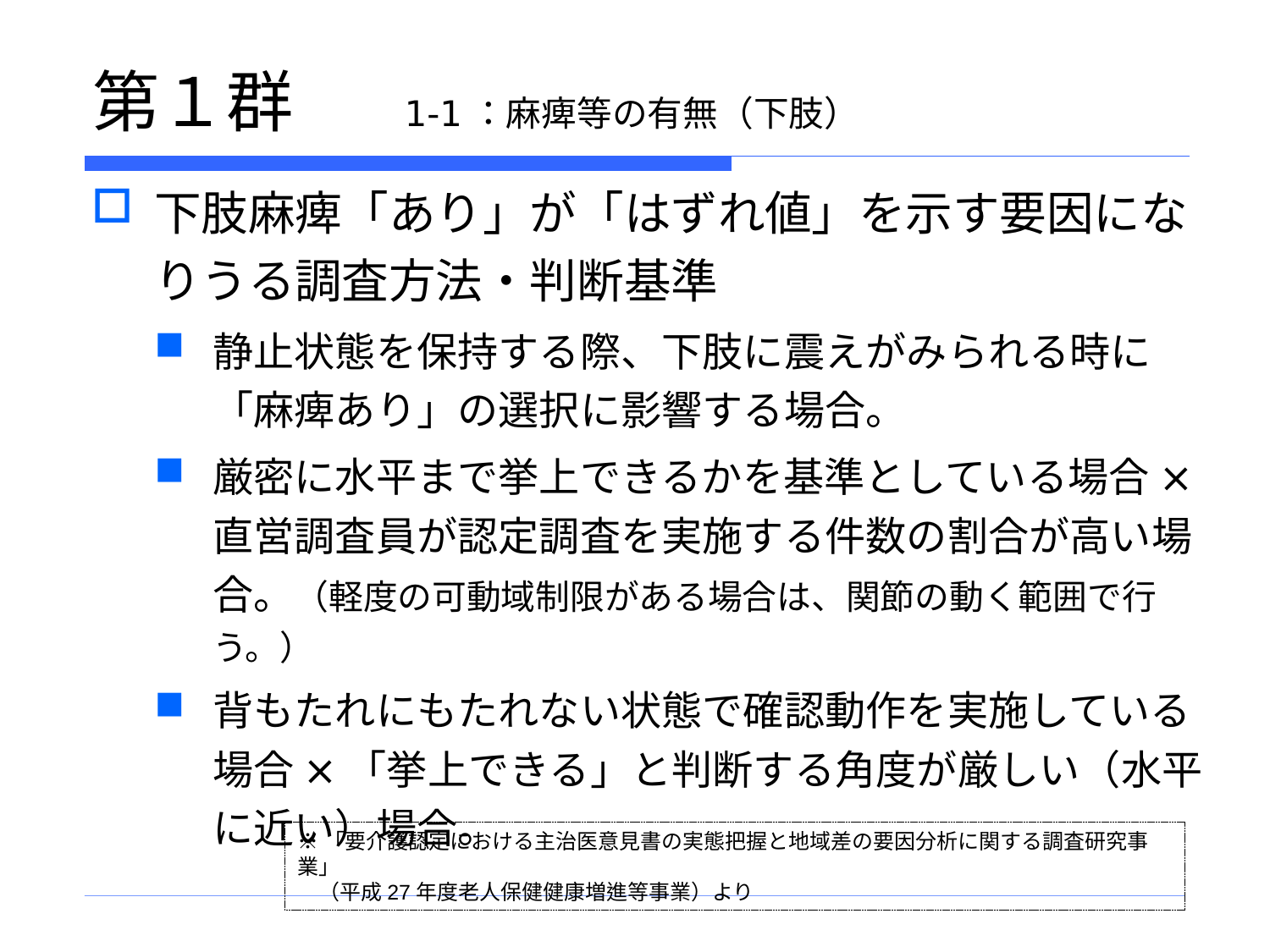

# 第１群　　1-1：麻痺等の有無（下肢）
下肢麻痺「あり」が「はずれ値」を示す要因になりうる調査方法・判断基準
静止状態を保持する際、下肢に震えがみられる時に「麻痺あり」の選択に影響する場合。
厳密に水平まで挙上できるかを基準としている場合×直営調査員が認定調査を実施する件数の割合が高い場合。（軽度の可動域制限がある場合は、関節の動く範囲で行う。）
背もたれにもたれない状態で確認動作を実施している場合×「挙上できる」と判断する角度が厳しい（水平に近い）場合。

※「要介護認定における主治医意見書の実態把握と地域差の要因分析に関する調査研究事業」
　（平成27年度老人保健健康増進等事業）より